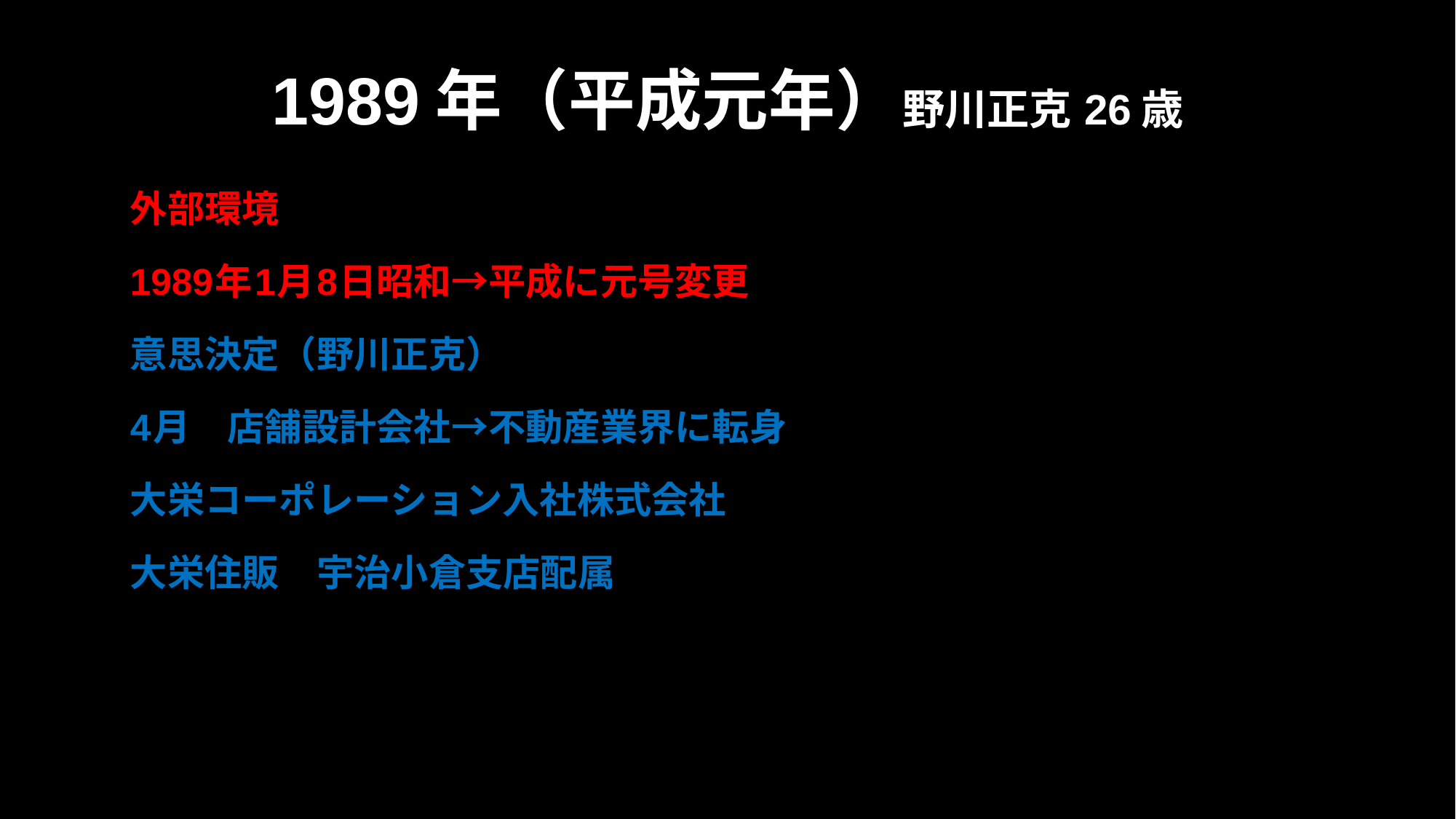

# 1989年（平成元年）野川正克26歳
外部環境
1989年1月8日昭和→平成に元号変更
意思決定（野川正克）
4月　店舗設計会社→不動産業界に転身
大栄コーポレーション入社株式会社
大栄住販　宇治小倉支店配属